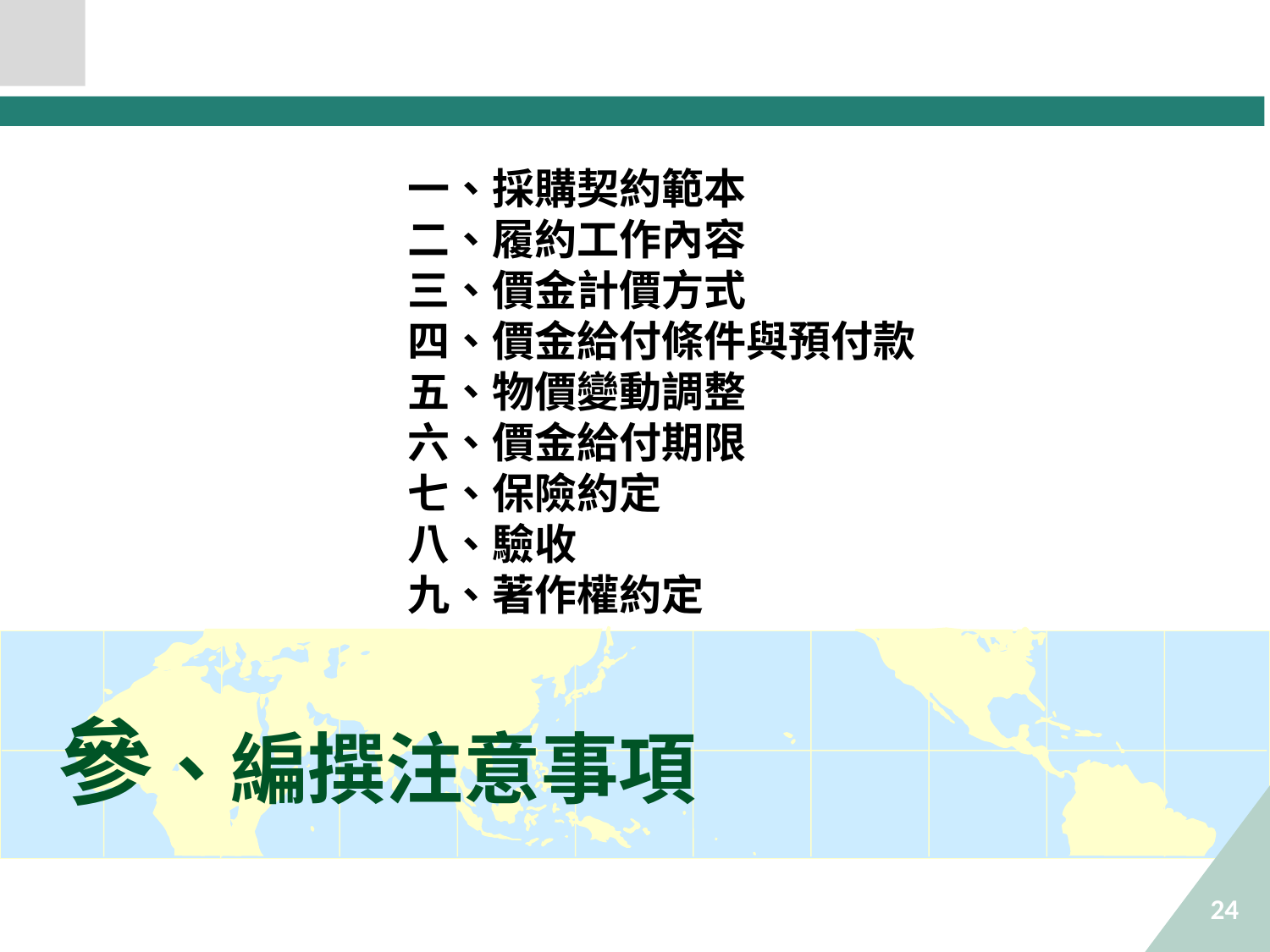

一、採購契約範本
二、履約工作內容
三、價金計價方式
四、價金給付條件與預付款
五、物價變動調整
六、價金給付期限
七、保險約定
八、驗收
九、著作權約定
# 參、編撰注意事項

24